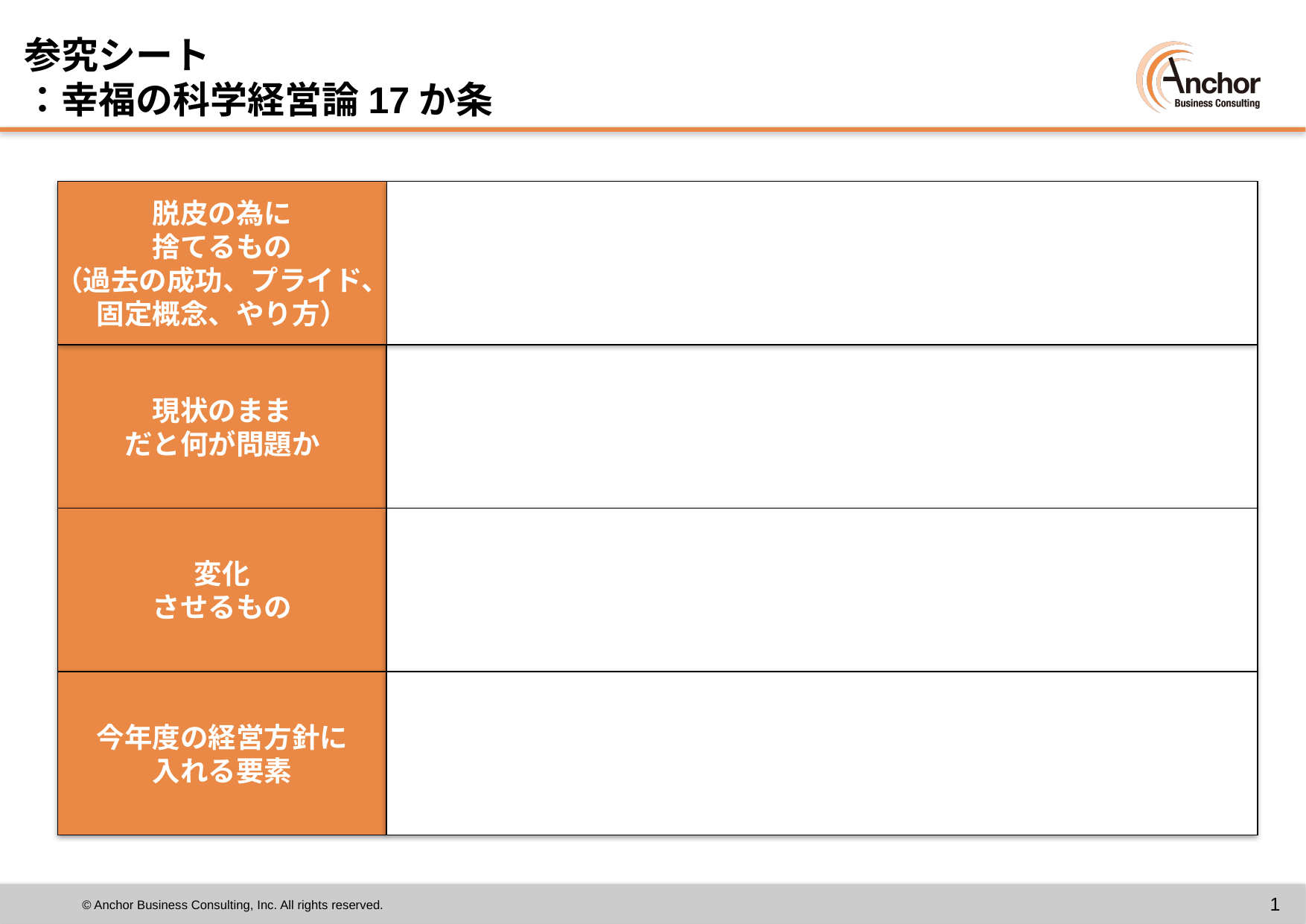

# 参究シート ：幸福の科学経営論17か条
脱皮の為に
捨てるもの
（過去の成功、プライド、
固定概念、やり方）

現状のまま
だと何が問題か

変化
させるもの

今年度の経営方針に
入れる要素